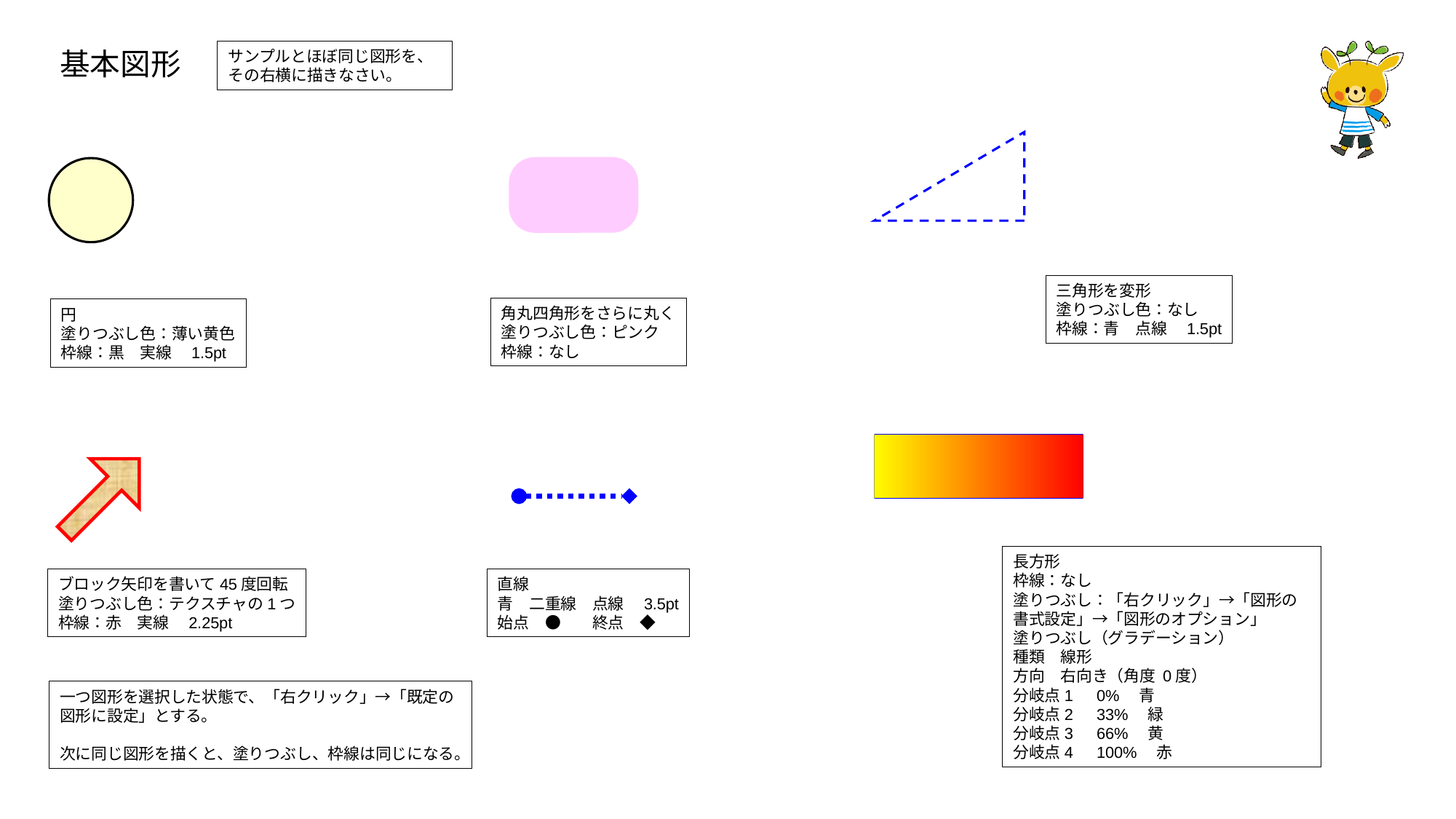

サンプルとほぼ同じ図形を、その右横に描きなさい。
# 基本図形

三角形を変形
塗りつぶし色：なし
枠線：青　点線　1.5pt
角丸四角形をさらに丸く
塗りつぶし色：ピンク
枠線：なし
円
塗りつぶし色：薄い黄色
枠線：黒　実線　1.5pt

長方形
枠線：なし
塗りつぶし：「右クリック」→「図形の書式設定」→「図形のオプション」
塗りつぶし（グラデーション）
種類　線形
方向　右向き（角度 0度）
分岐点1　0%　青
分岐点2　33%　緑
分岐点3　66%　黄
分岐点4　100%　赤
ブロック矢印を書いて45度回転
塗りつぶし色：テクスチャの1つ
枠線：赤　実線　2.25pt
直線
青　二重線　点線　3.5pt
始点　●　　終点　◆
一つ図形を選択した状態で、「右クリック」→「既定の図形に設定」とする。

次に同じ図形を描くと、塗りつぶし、枠線は同じになる。